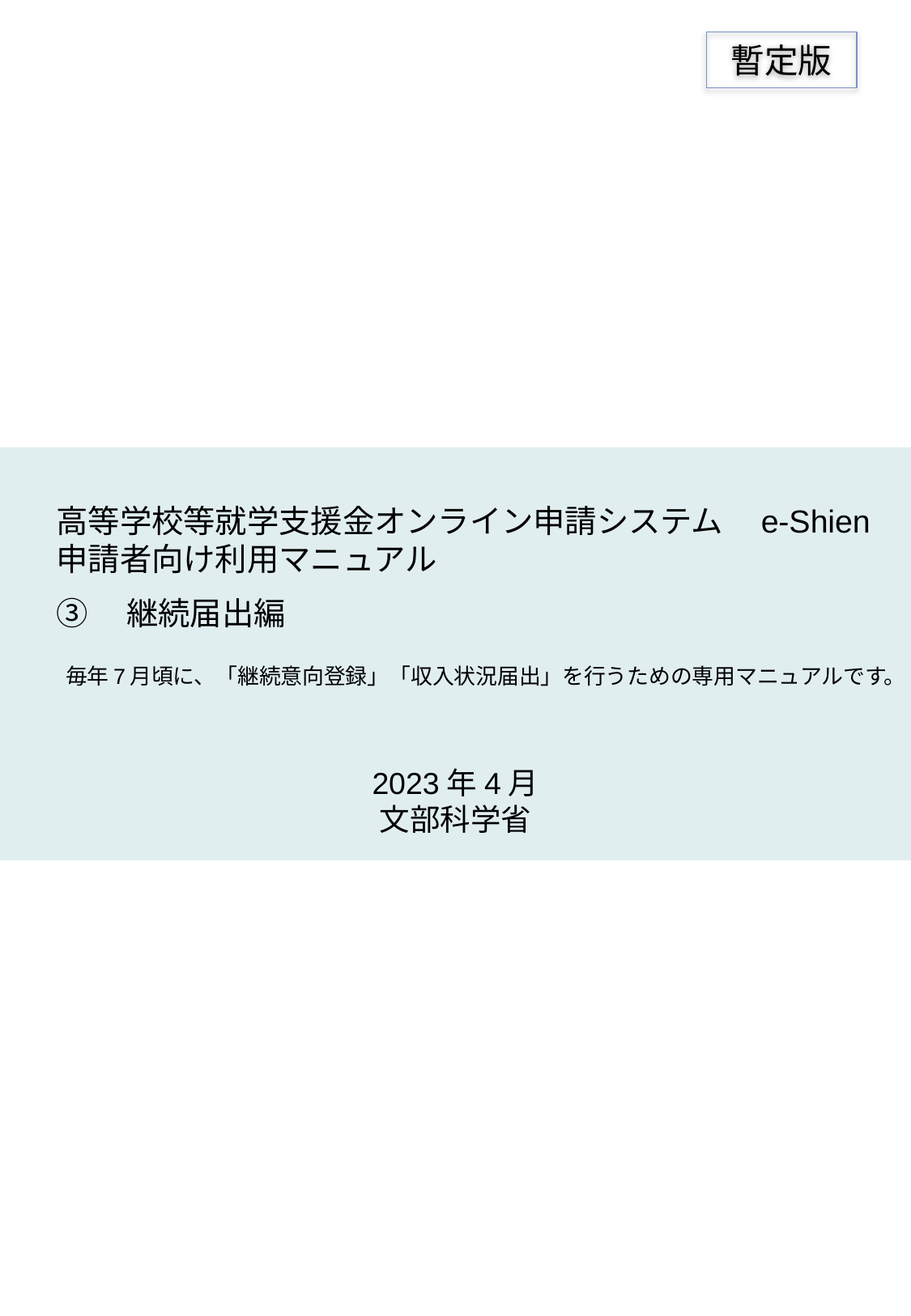

暫定版
高等学校等就学支援金オンライン申請システム　e-Shien
申請者向け利用マニュアル

③　継続届出編

毎年7月頃に、「継続意向登録」「収入状況届出」を行うための専用マニュアルです。
2023年4月
文部科学省